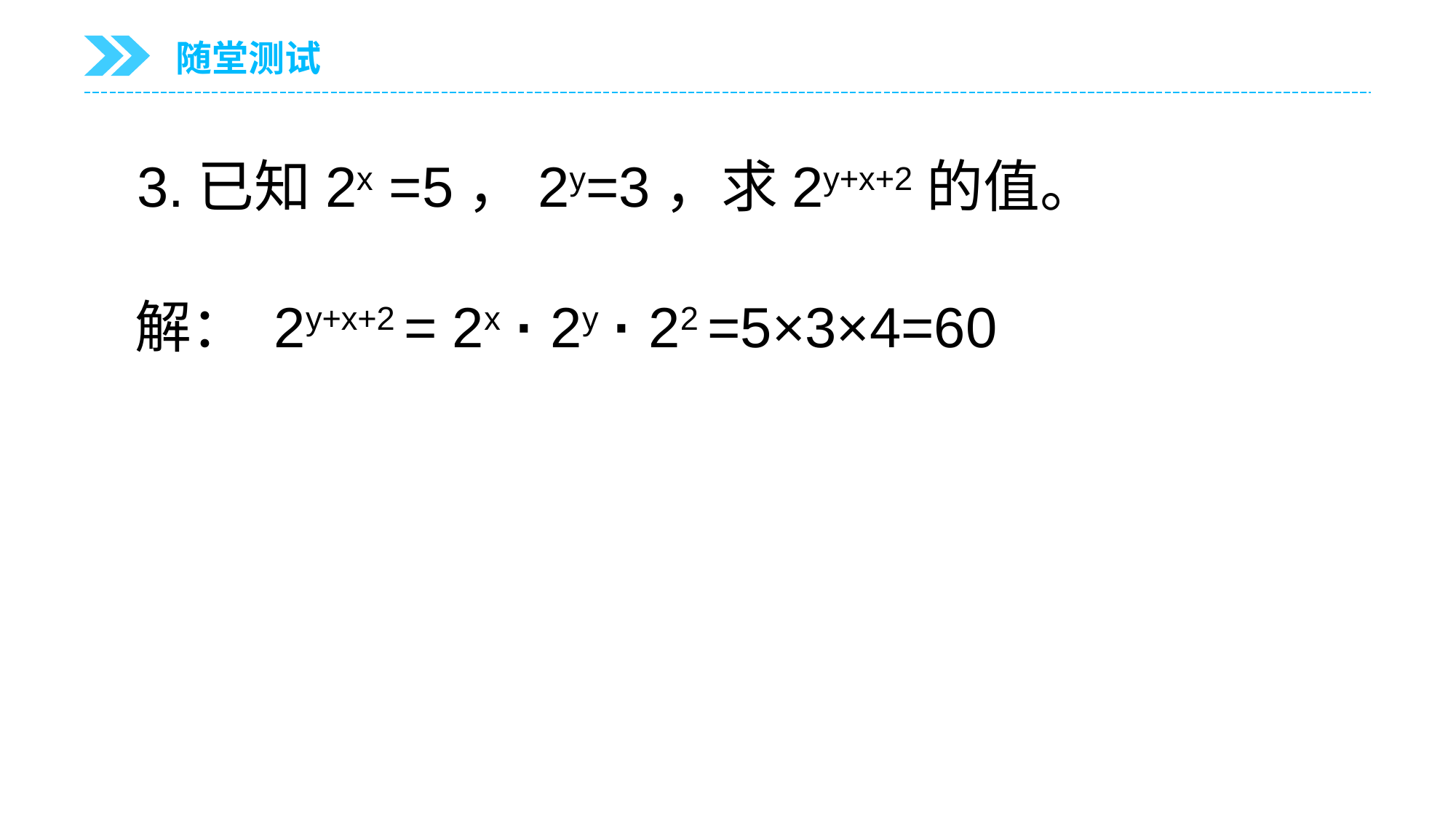

随堂测试
3.已知2x =5，2y=3，求2y+x+2的值。
解： 2y+x+2 = 2x · 2y · 22 =5×3×4=60